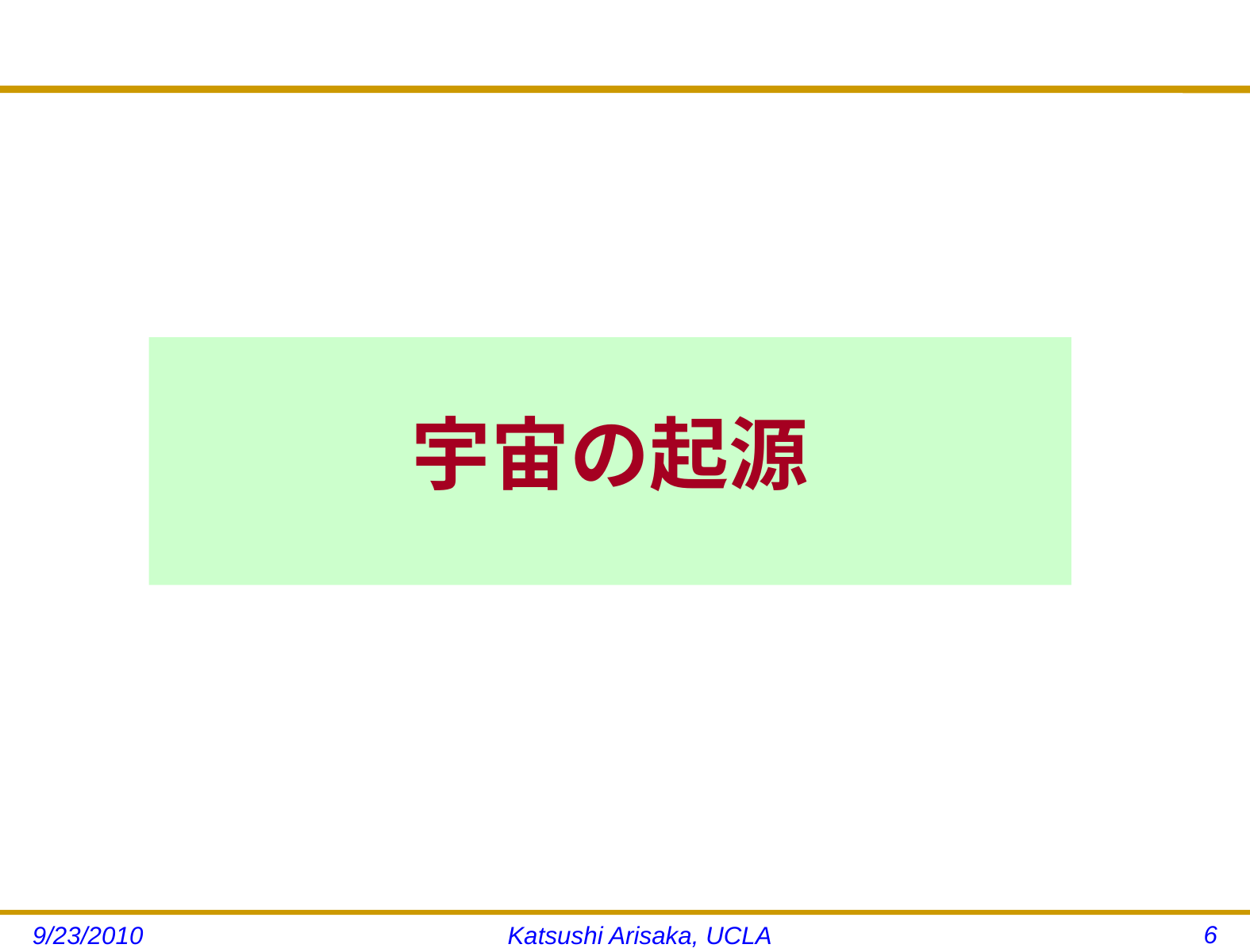

# 宇宙の起源
6
9/23/2010
Katsushi Arisaka, UCLA